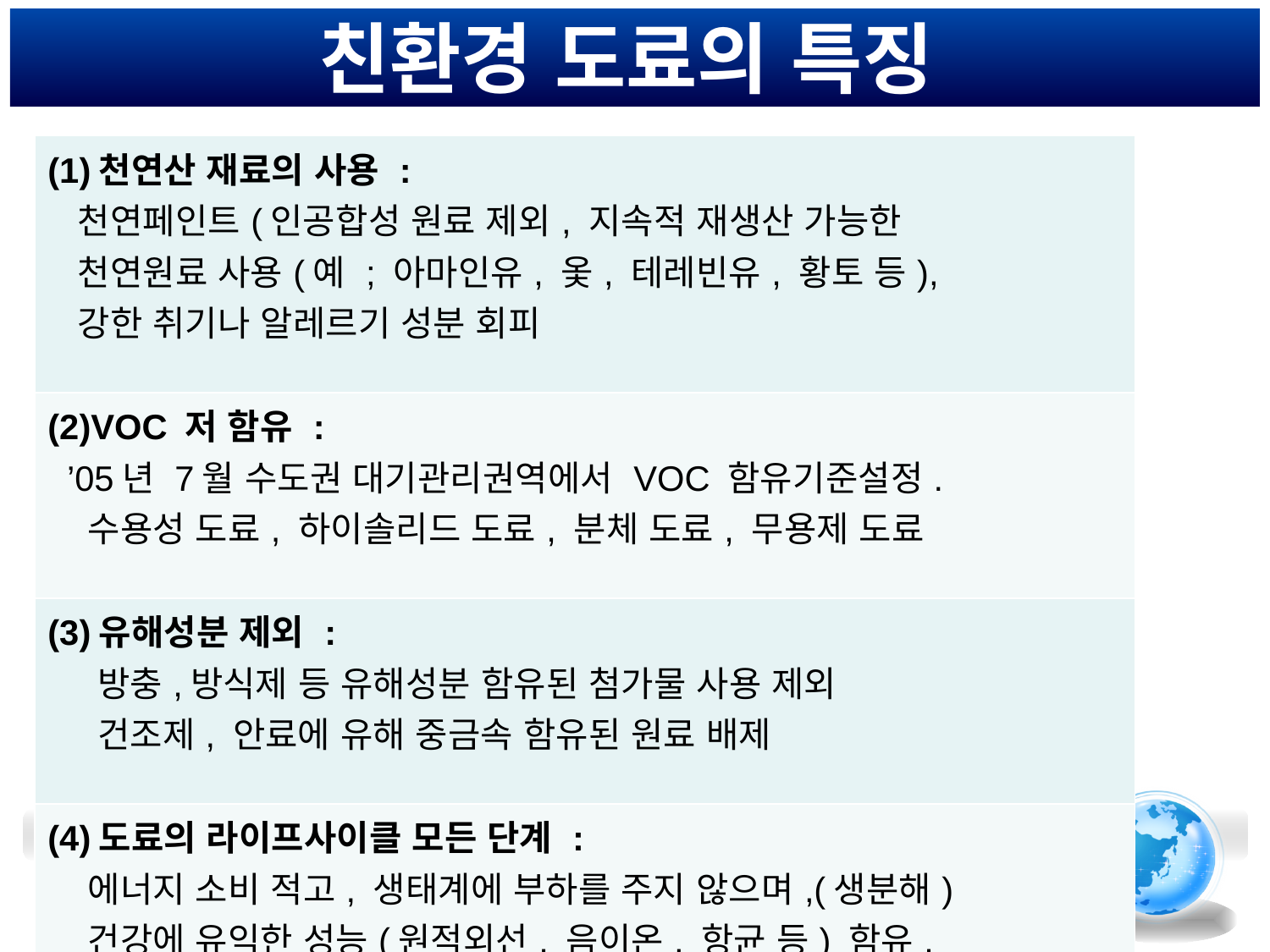

# 친환경 도료의 특징
| (1)천연산 재료의 사용 : 천연페인트(인공합성 원료 제외, 지속적 재생산 가능한 천연원료 사용(예 ; 아마인유, 옻, 테레빈유, 황토 등), 강한 취기나 알레르기 성분 회피 |
| --- |
| (2)VOC 저 함유 : ’05년 7월 수도권 대기관리권역에서 VOC 함유기준설정. 수용성 도료, 하이솔리드 도료, 분체 도료, 무용제 도료 |
| (3)유해성분 제외 : 방충,방식제 등 유해성분 함유된 첨가물 사용 제외 건조제, 안료에 유해 중금속 함유된 원료 배제 |
| (4)도료의 라이프사이클 모든 단계 : 에너지 소비 적고, 생태계에 부하를 주지 않으며,(생분해) 건강에 유익한 성능(원적외선, 음이온, 항균 등) 함유. |